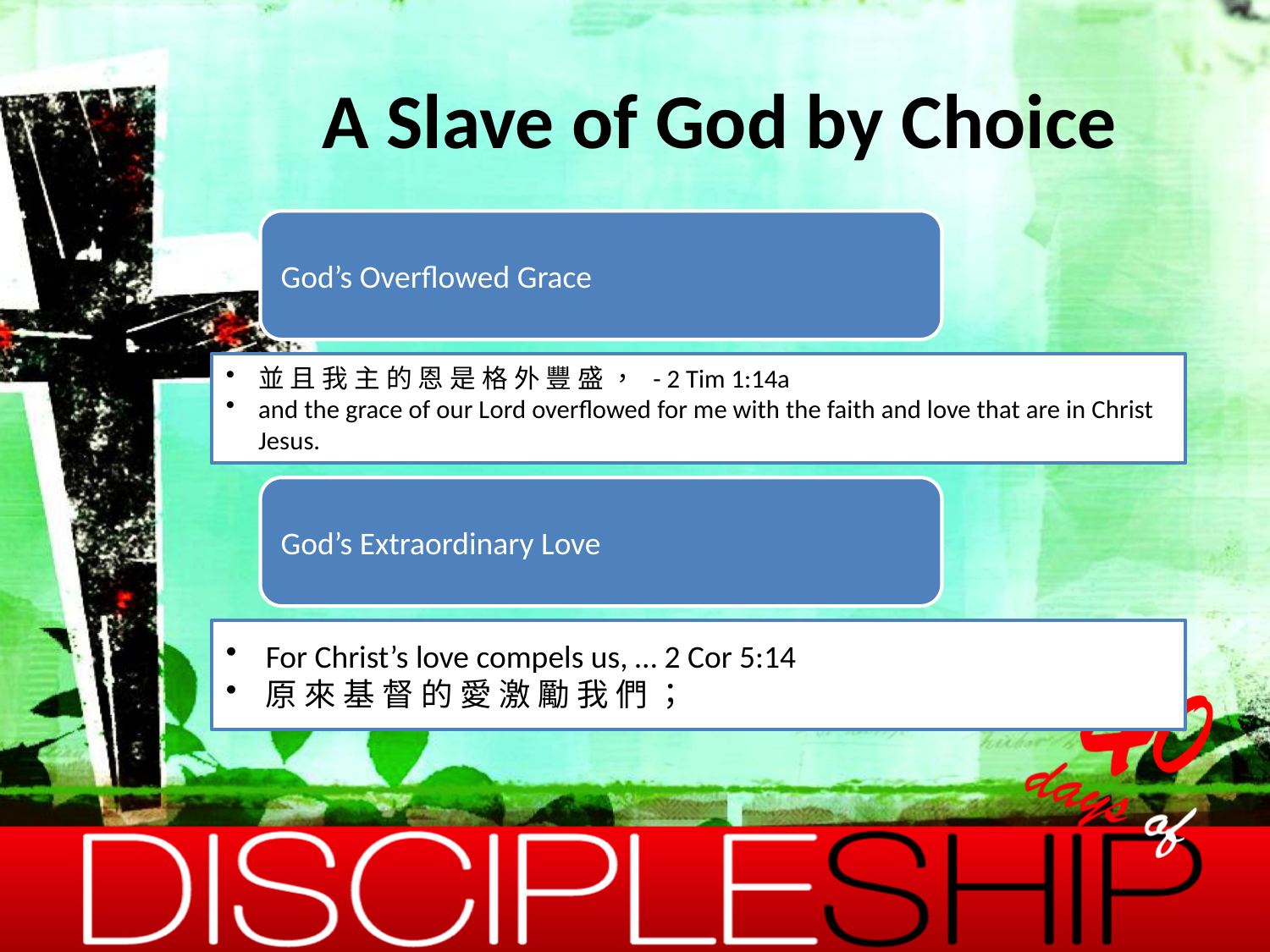

# A Slave of God by Choice
God’s Overflowed Grace
並 且 我 主 的 恩 是 格 外 豐 盛 ，  - 2 Tim 1:14a
God’s Extraordinary Love
原 來 基 督 的 愛 激 勵 我 們 ；
and the grace of our Lord overflowed for me with the faith and love that are in Christ Jesus.
For Christ’s love compels us, … 2 Cor 5:14